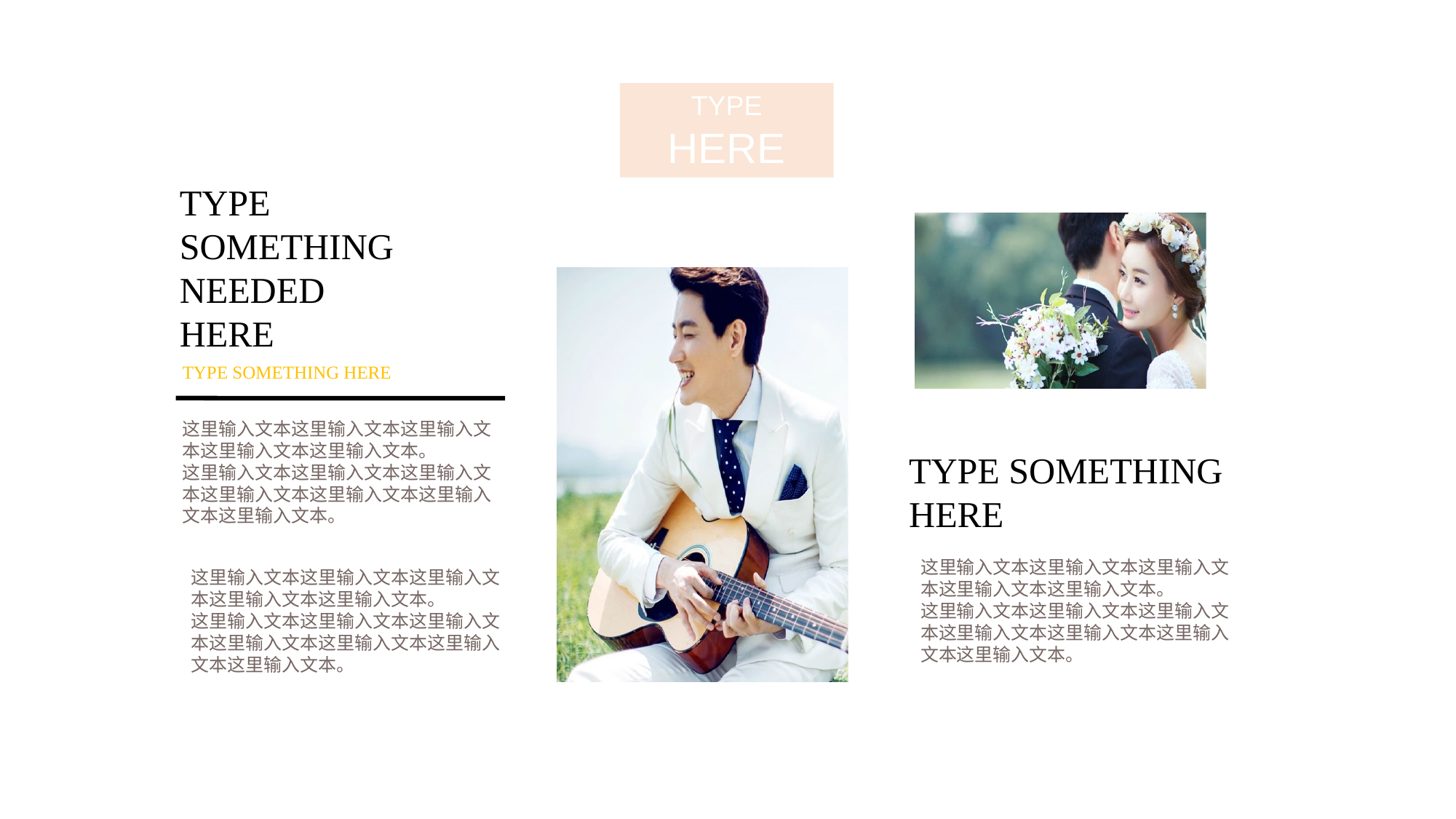

TYPE
HERE
TYPE SOMETHING NEEDED
HERE

TYPE SOMETHING HERE

这里输入文本这里输入文本这里输入文本这里输入文本这里输入文本。
这里输入文本这里输入文本这里输入文本这里输入文本这里输入文本这里输入文本这里输入文本。
TYPE SOMETHING HERE
这里输入文本这里输入文本这里输入文本这里输入文本这里输入文本。
这里输入文本这里输入文本这里输入文本这里输入文本这里输入文本这里输入文本这里输入文本。
这里输入文本这里输入文本这里输入文本这里输入文本这里输入文本。
这里输入文本这里输入文本这里输入文本这里输入文本这里输入文本这里输入文本这里输入文本。